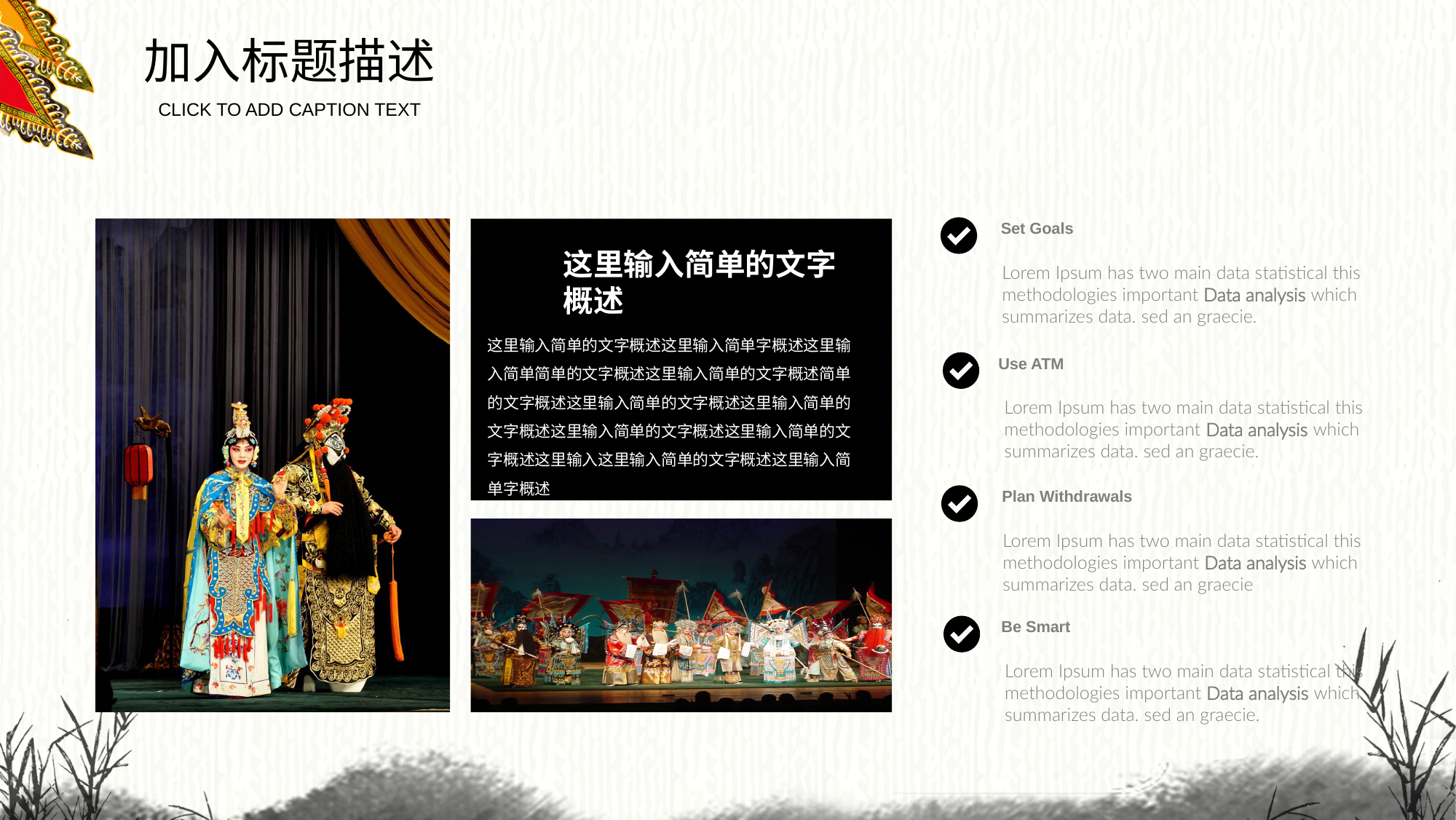

加入标题描述
CLICK TO ADD CAPTION TEXT
Set Goals

Lorem Ipsum has two main data statistical this methodologies important Data analysis which summarizes data. sed an graecie.

这里输入简单的文字概述
这里输入简单的文字概述这里输入简单字概述这里输入简单简单的文字概述这里输入简单的文字概述简单的文字概述这里输入简单的文字概述这里输入简单的文字概述这里输入简单的文字概述这里输入简单的文字概述这里输入这里输入简单的文字概述这里输入简单字概述

Use ATM

Lorem Ipsum has two main data statistical this methodologies important Data analysis which summarizes data. sed an graecie.
Plan Withdrawals

Lorem Ipsum has two main data statistical this methodologies important Data analysis which summarizes data. sed an graecie
Be Smart

Lorem Ipsum has two main data statistical this methodologies important Data analysis which summarizes data. sed an graecie.